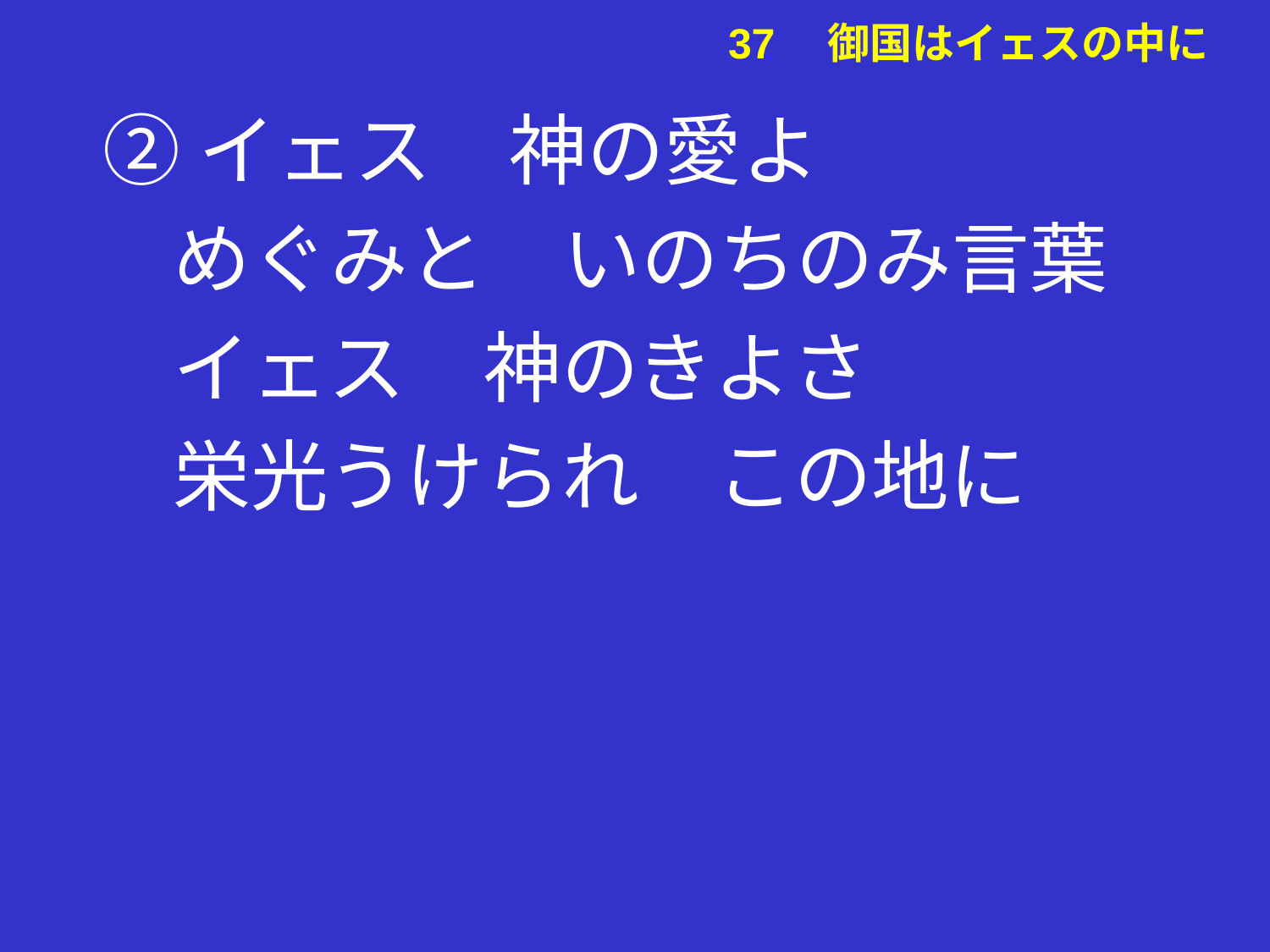

# ②イェス　神の愛よ
   めぐみと　いのちのみ言葉
   イェス　神のきよさ
   栄光うけられ　この地に
37　御国はイェスの中に